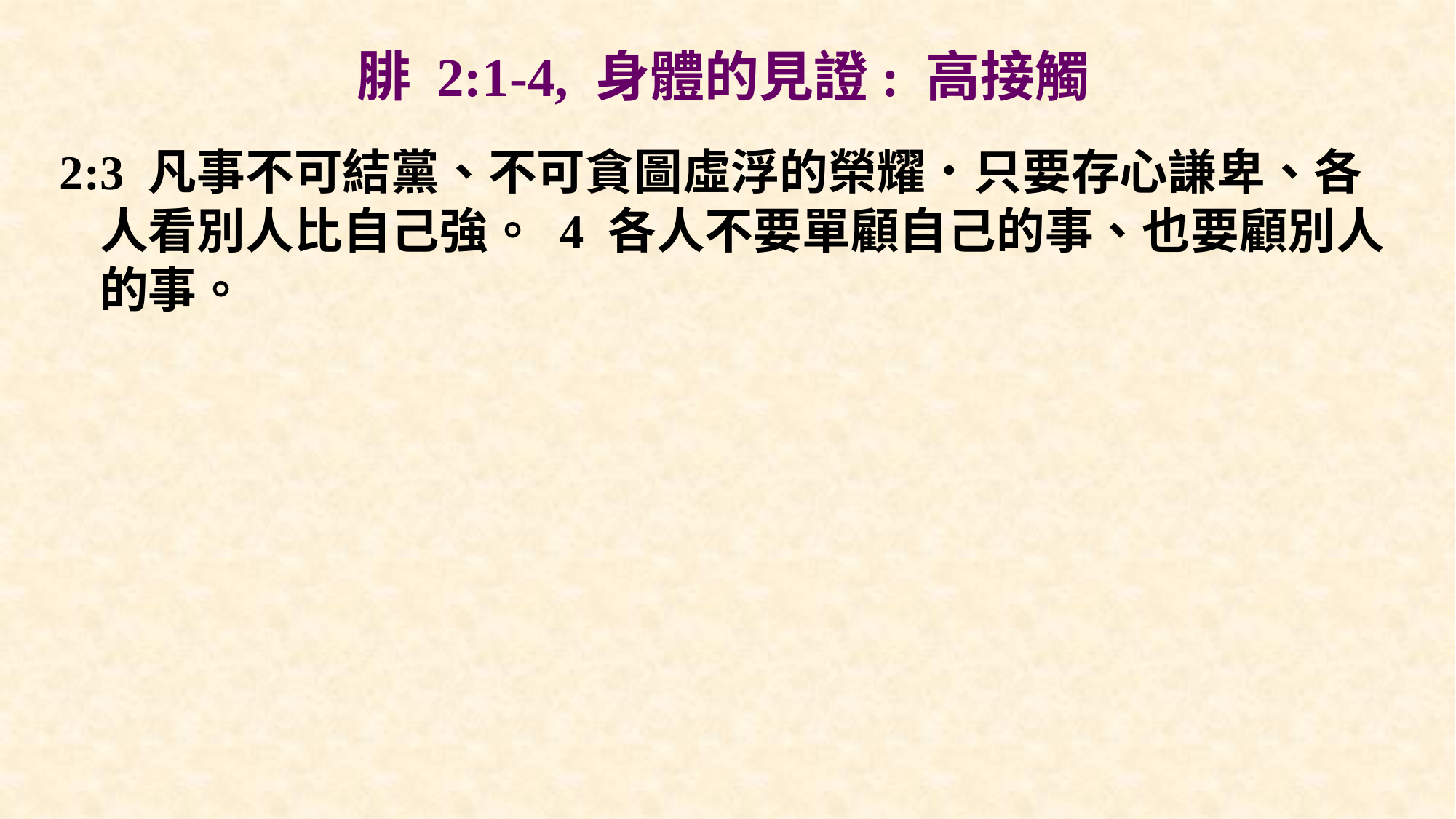

# 腓 2:1-4, 身體的見證: 高接觸
2:3 凡事不可結黨、不可貪圖虛浮的榮耀．只要存心謙卑、各人看別人比自己強。 4 各人不要單顧自己的事、也要顧別人的事。